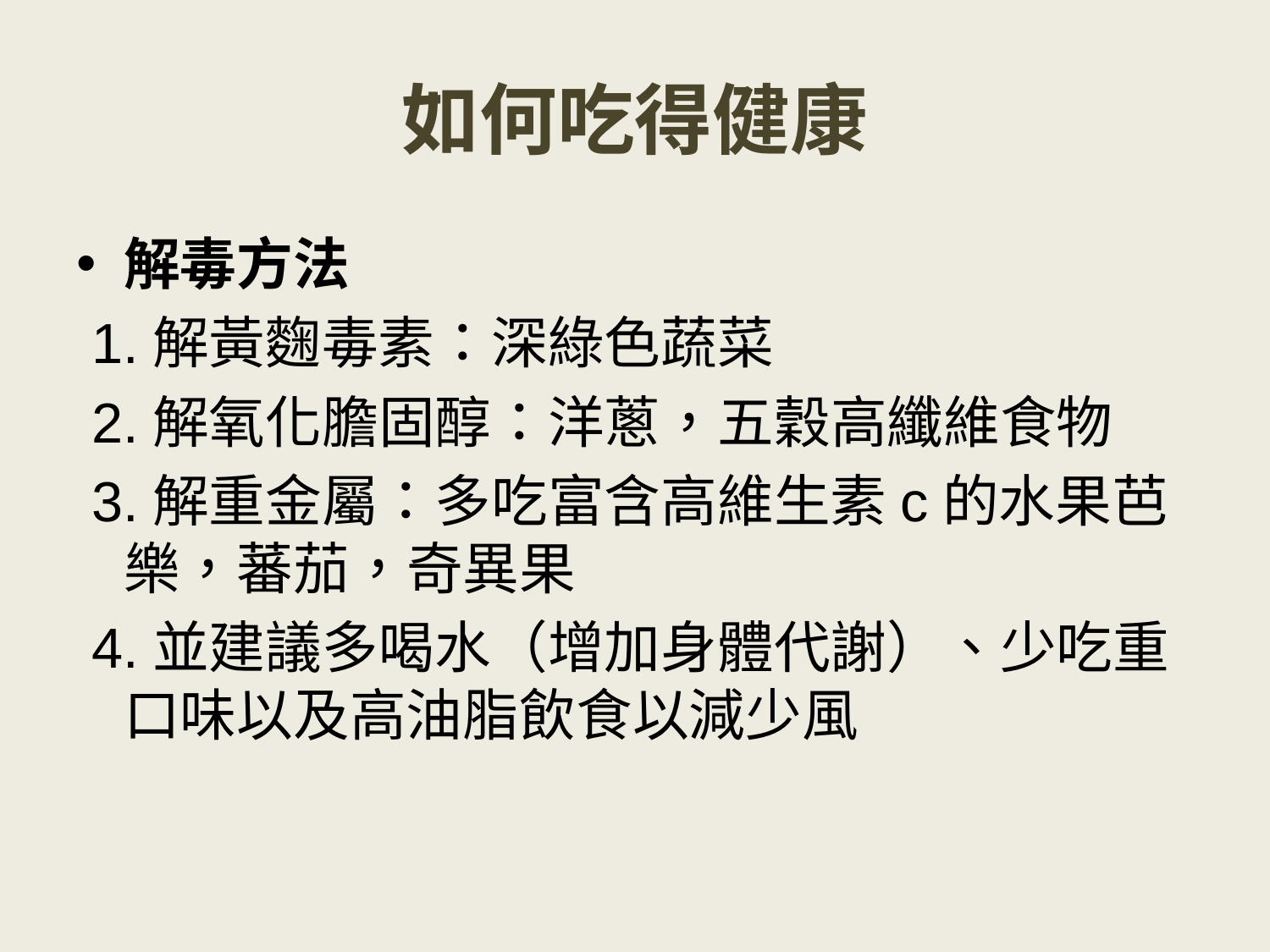

# 如何吃得健康
解毒方法
 1.解黃麴毒素：深綠色蔬菜
 2.解氧化膽固醇：洋蔥，五穀高纖維食物
 3.解重金屬：多吃富含高維生素c的水果芭樂，蕃茄，奇異果
 4.並建議多喝水（增加身體代謝）、少吃重口味以及高油脂飲食以減少風